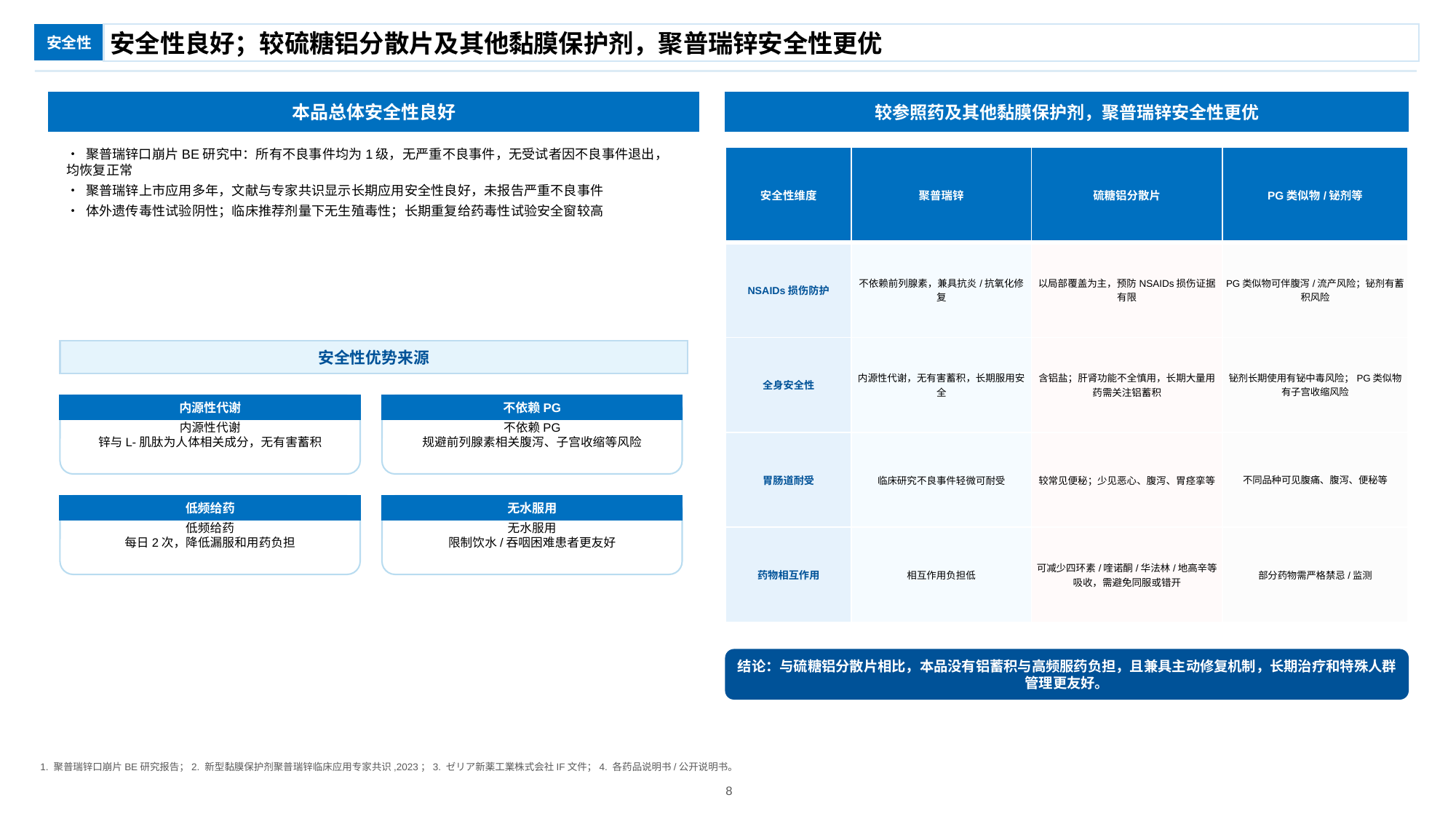

安全性良好；较硫糖铝分散片及其他黏膜保护剂，聚普瑞锌安全性更优
安全性

本品总体安全性良好
较参照药及其他黏膜保护剂，聚普瑞锌安全性更优
• 聚普瑞锌口崩片BE研究中：所有不良事件均为1级，无严重不良事件，无受试者因不良事件退出，均恢复正常
• 聚普瑞锌上市应用多年，文献与专家共识显示长期应用安全性良好，未报告严重不良事件
• 体外遗传毒性试验阴性；临床推荐剂量下无生殖毒性；长期重复给药毒性试验安全窗较高
| 安全性维度 | 聚普瑞锌 | 硫糖铝分散片 | PG类似物/铋剂等 |
| --- | --- | --- | --- |
| NSAIDs损伤防护 | 不依赖前列腺素，兼具抗炎/抗氧化修复 | 以局部覆盖为主，预防NSAIDs损伤证据有限 | PG类似物可伴腹泻/流产风险；铋剂有蓄积风险 |
| 全身安全性 | 内源性代谢，无有害蓄积，长期服用安全 | 含铝盐；肝肾功能不全慎用，长期大量用药需关注铝蓄积 | 铋剂长期使用有铋中毒风险；PG类似物有子宫收缩风险 |
| 胃肠道耐受 | 临床研究不良事件轻微可耐受 | 较常见便秘；少见恶心、腹泻、胃痉挛等 | 不同品种可见腹痛、腹泻、便秘等 |
| 药物相互作用 | 相互作用负担低 | 可减少四环素/喹诺酮/华法林/地高辛等吸收，需避免同服或错开 | 部分药物需严格禁忌/监测 |
安全性优势来源
内源性代谢
锌与L-肌肽为人体相关成分，无有害蓄积
内源性代谢
不依赖PG
规避前列腺素相关腹泻、子宫收缩等风险
不依赖PG
低频给药
每日2次，降低漏服和用药负担
低频给药
无水服用
限制饮水/吞咽困难患者更友好
无水服用
结论：与硫糖铝分散片相比，本品没有铝蓄积与高频服药负担，且兼具主动修复机制，长期治疗和特殊人群管理更友好。
1. 聚普瑞锌口崩片BE研究报告；2. 新型黏膜保护剂聚普瑞锌临床应用专家共识,2023；3. ゼリア新薬工業株式会社IF文件；4. 各药品说明书/公开说明书。
8